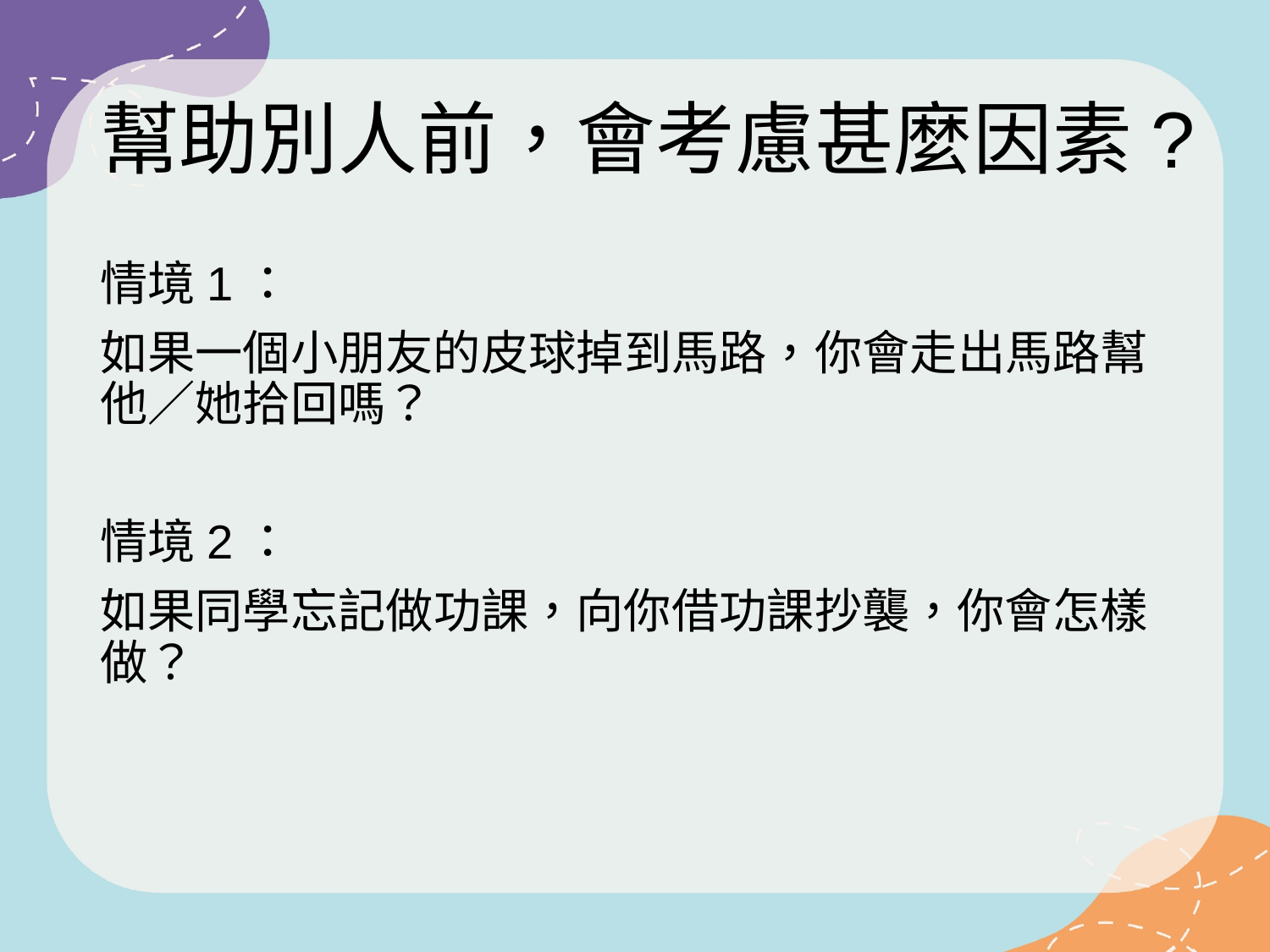

# 幫助別人前，會考慮甚麼因素?
情境1：
如果一個小朋友的皮球掉到馬路，你會走出馬路幫他／她拾回嗎？

情境2：
如果同學忘記做功課，向你借功課抄襲，你會怎樣做？